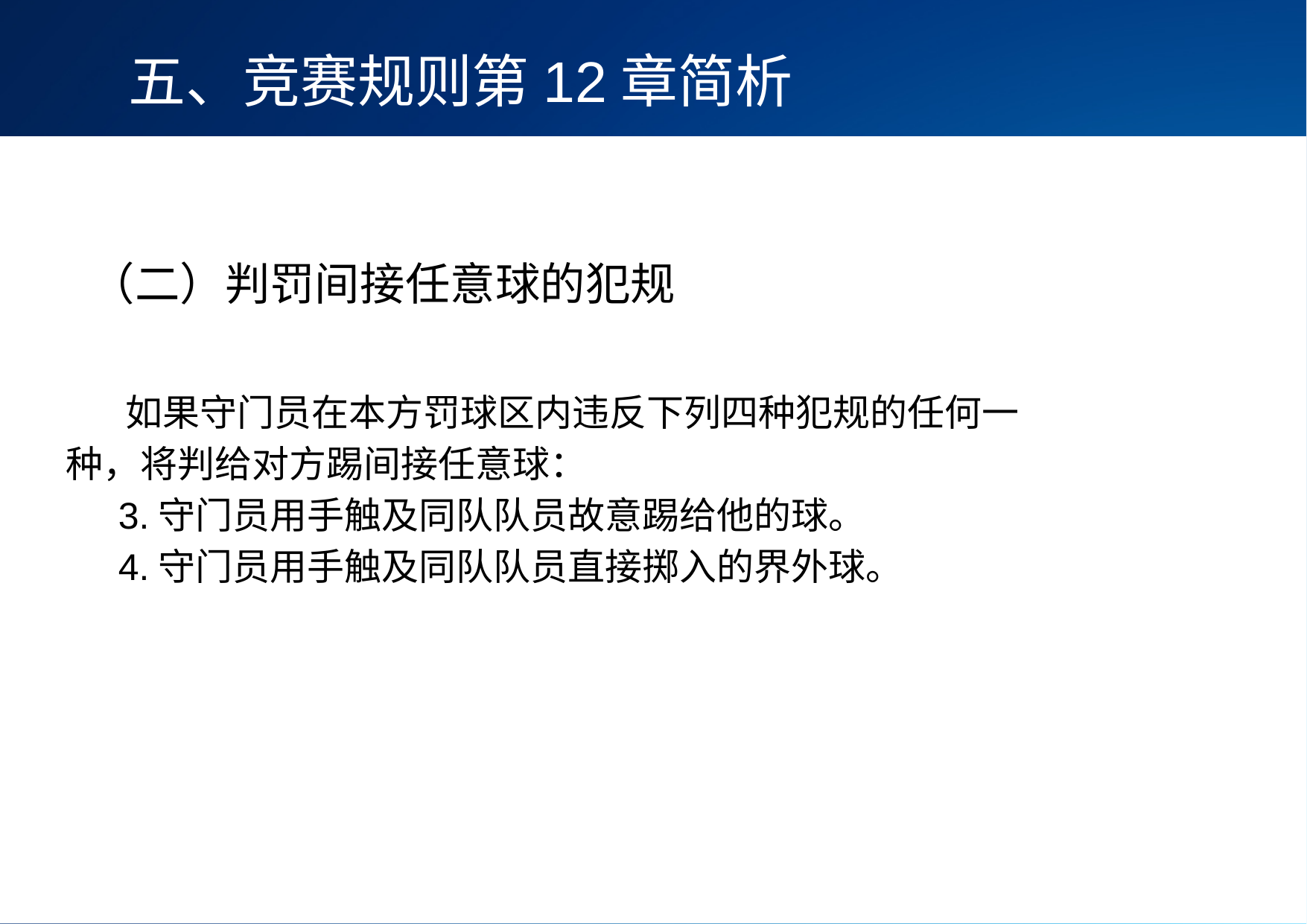

五、竞赛规则第12章简析

（二）判罚间接任意球的犯规
      如果守门员在本方罚球区内违反下列四种犯规的任何一种，将判给对方踢间接任意球：
     3.守门员用手触及同队队员故意踢给他的球。
     4.守门员用手触及同队队员直接掷入的界外球。